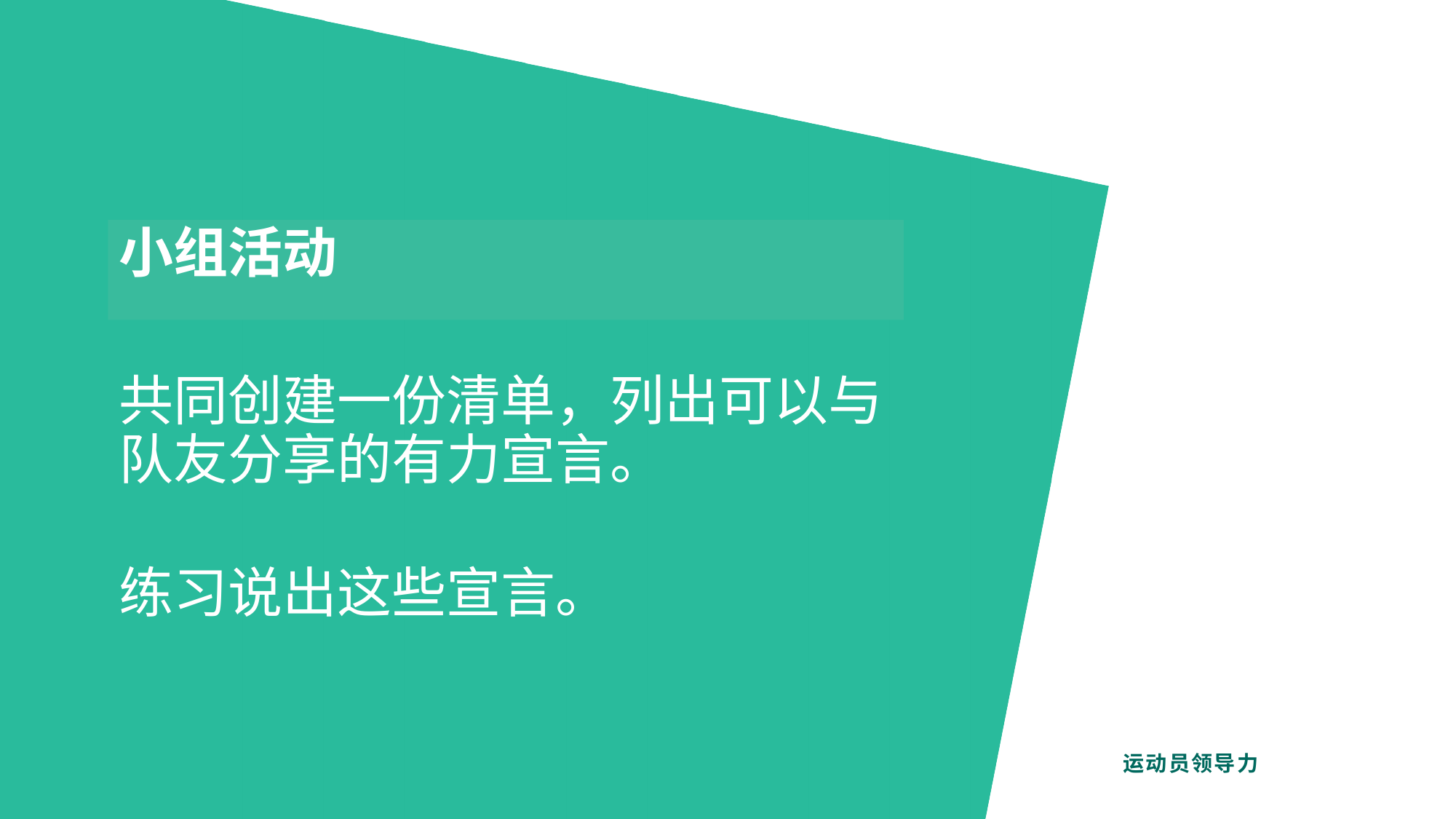

小组活动

共同创建一份清单，列出可以与队友分享的有力宣言。
练习说出这些宣言。